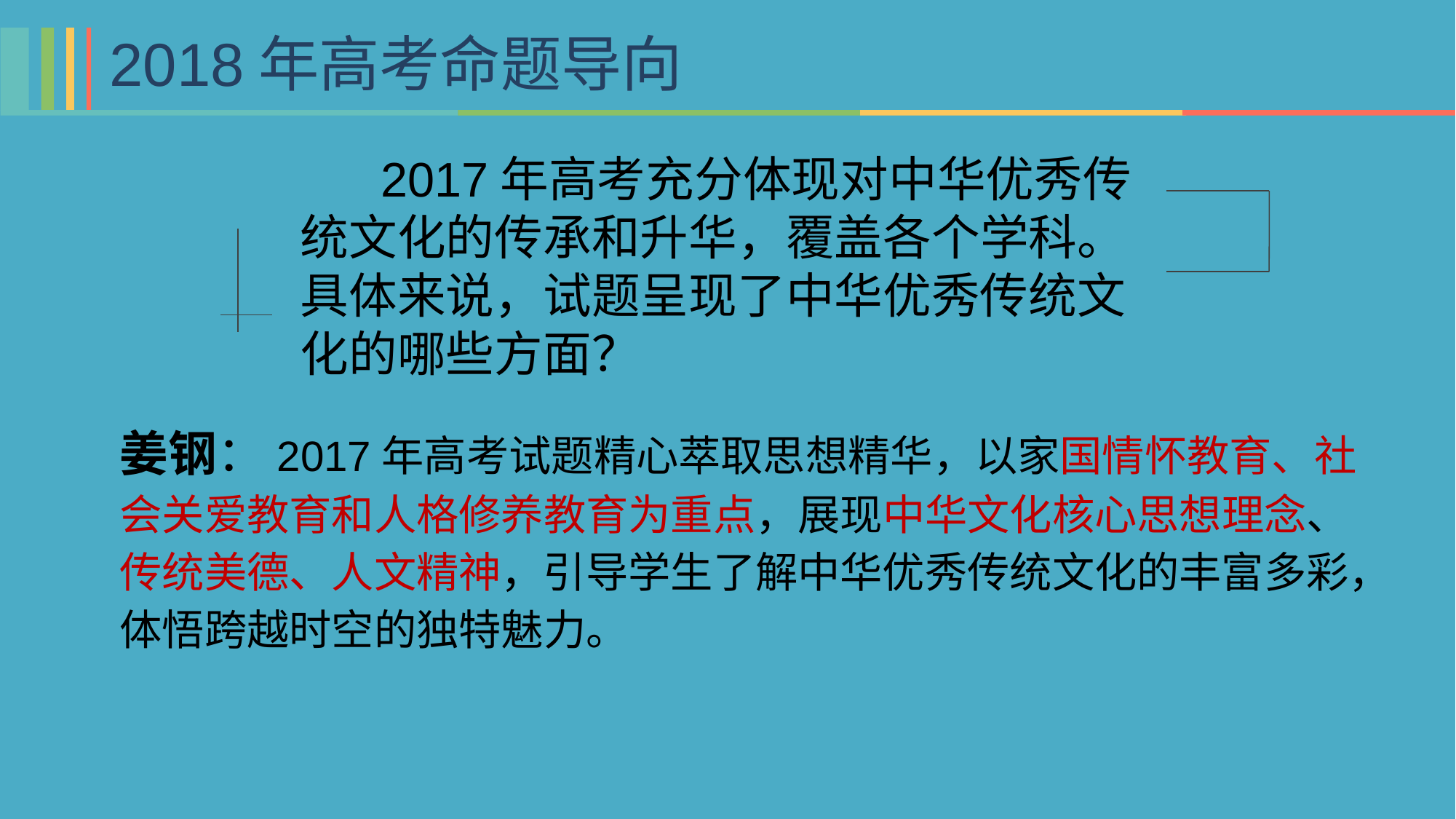

2018年高考命题导向

      2017年高考充分体现对中华优秀传统文化的传承和升华，覆盖各个学科。具体来说，试题呈现了中华优秀传统文化的哪些方面？
姜钢：2017年高考试题精心萃取思想精华，以家国情怀教育、社会关爱教育和人格修养教育为重点，展现中华文化核心思想理念、传统美德、人文精神，引导学生了解中华优秀传统文化的丰富多彩，体悟跨越时空的独特魅力。